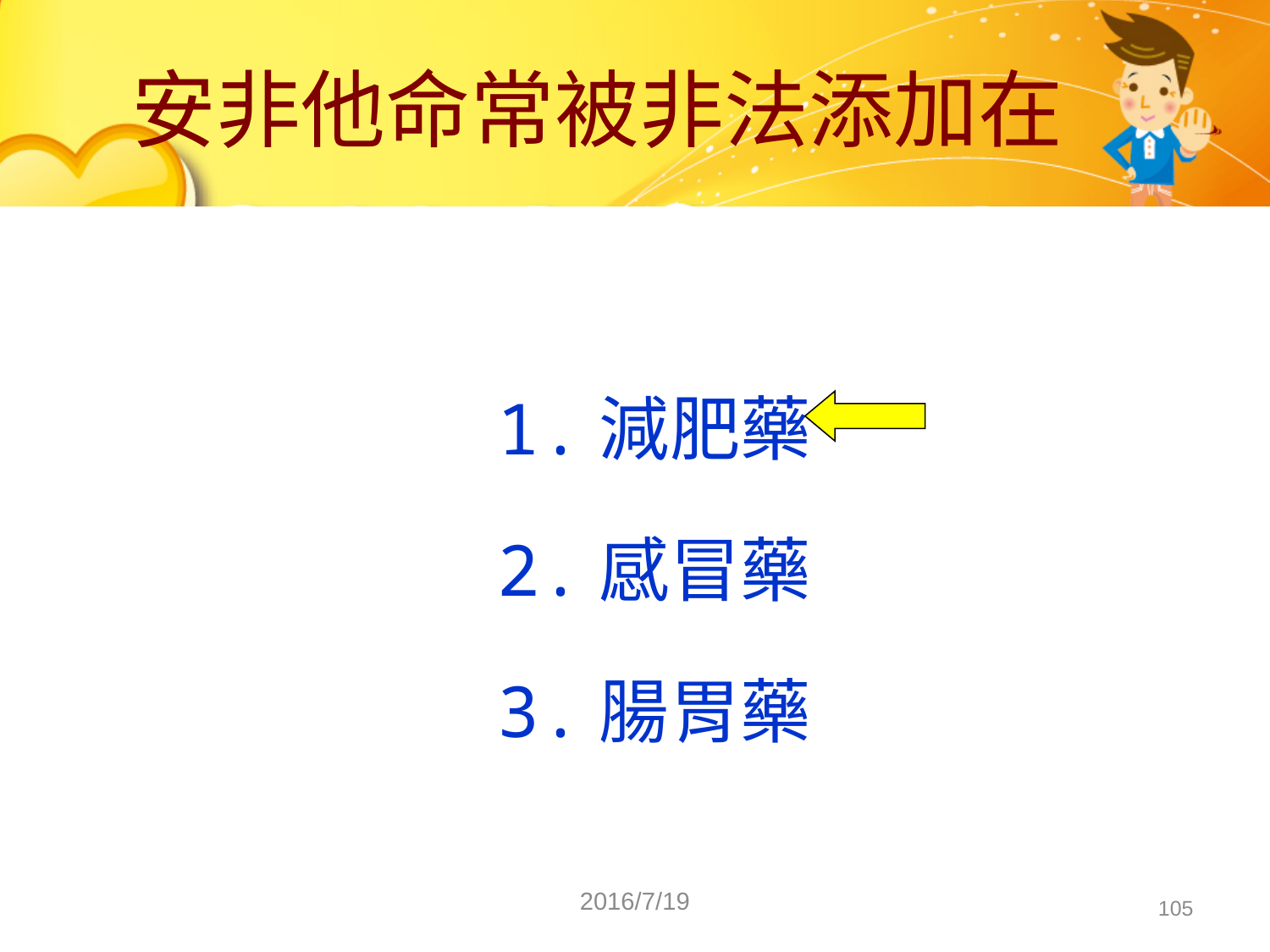

# 安非他命常被非法添加在
1.減肥藥
2.感冒藥
3.腸胃藥

2016/7/19
105